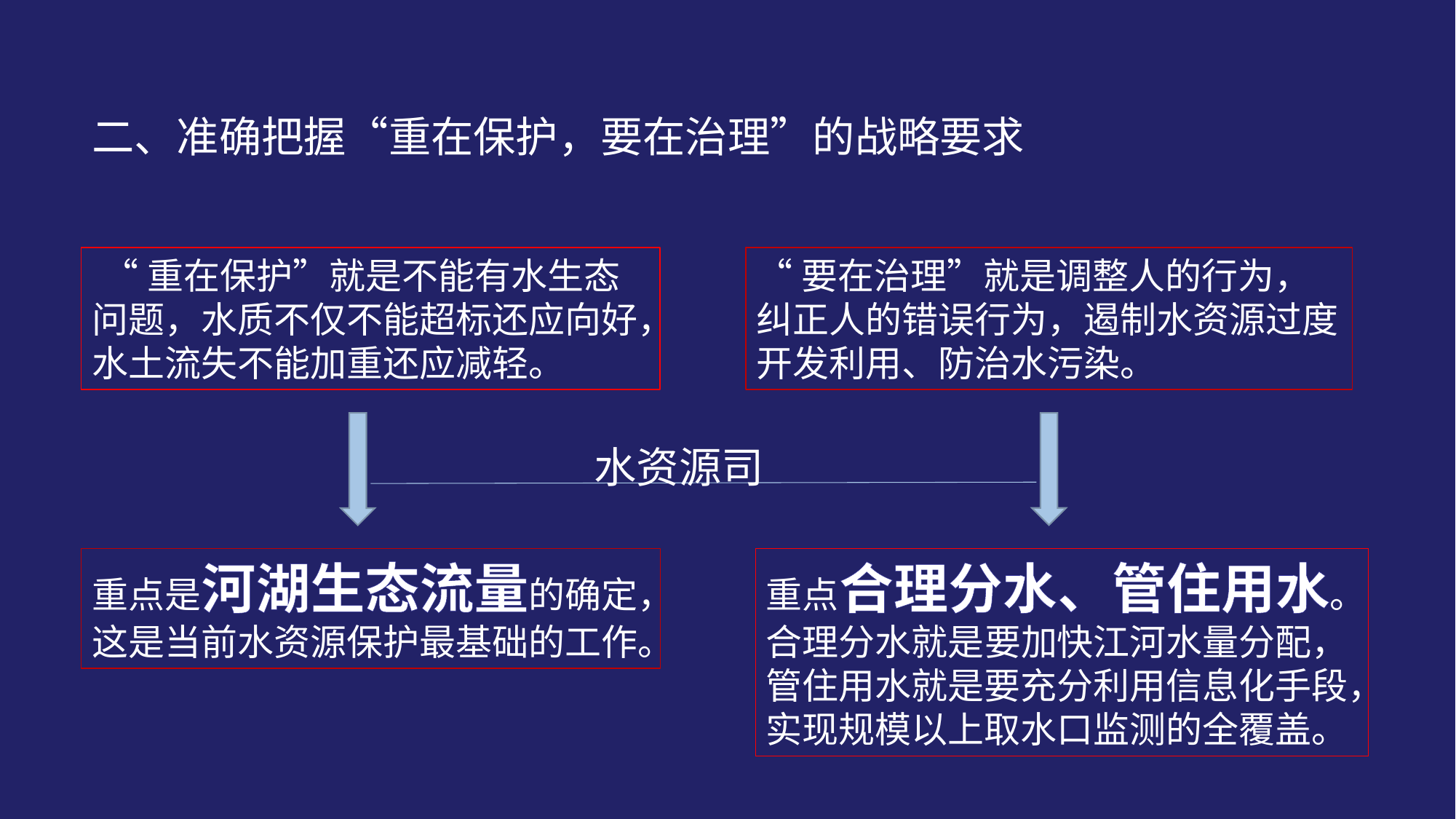

二、准确把握“重在保护，要在治理”的战略要求
  “重在保护”就是不能有水生态问题，水质不仅不能超标还应向好，水土流失不能加重还应减轻。
“要在治理”就是调整人的行为，纠正人的错误行为，遏制水资源过度开发利用、防治水污染。

水资源司
重点是河湖生态流量的确定，这是当前水资源保护最基础的工作。
重点合理分水、管住用水。
合理分水就是要加快江河水量分配，
管住用水就是要充分利用信息化手段，实现规模以上取水口监测的全覆盖。